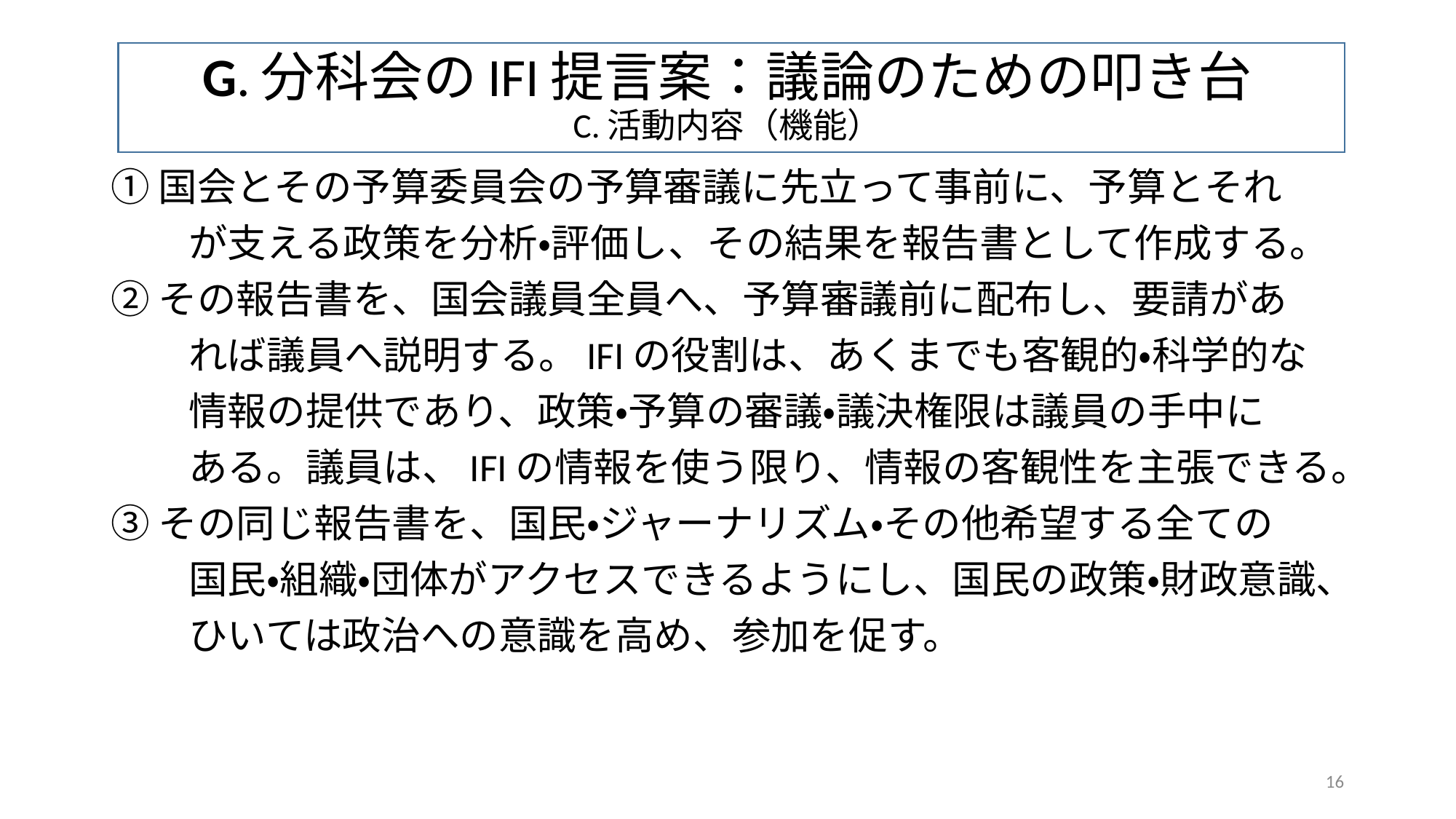

# G.分科会のIFI提言案：議論のための叩き台 C.活動内容（機能）
①国会とその予算委員会の予算審議に先立って事前に、予算とそれ
　　が支える政策を分析・評価し、その結果を報告書として作成する。
②その報告書を、国会議員全員へ、予算審議前に配布し、要請があ
　　れば議員へ説明する。IFIの役割は、あくまでも客観的・科学的な
　　情報の提供であり、政策・予算の審議・議決権限は議員の手中に
　　ある。議員は、IFIの情報を使う限り、情報の客観性を主張できる。
③その同じ報告書を、国民・ジャーナリズム・その他希望する全ての
　　国民・組織・団体がアクセスできるようにし、国民の政策・財政意識、
　　ひいては政治への意識を高め、参加を促す。

16